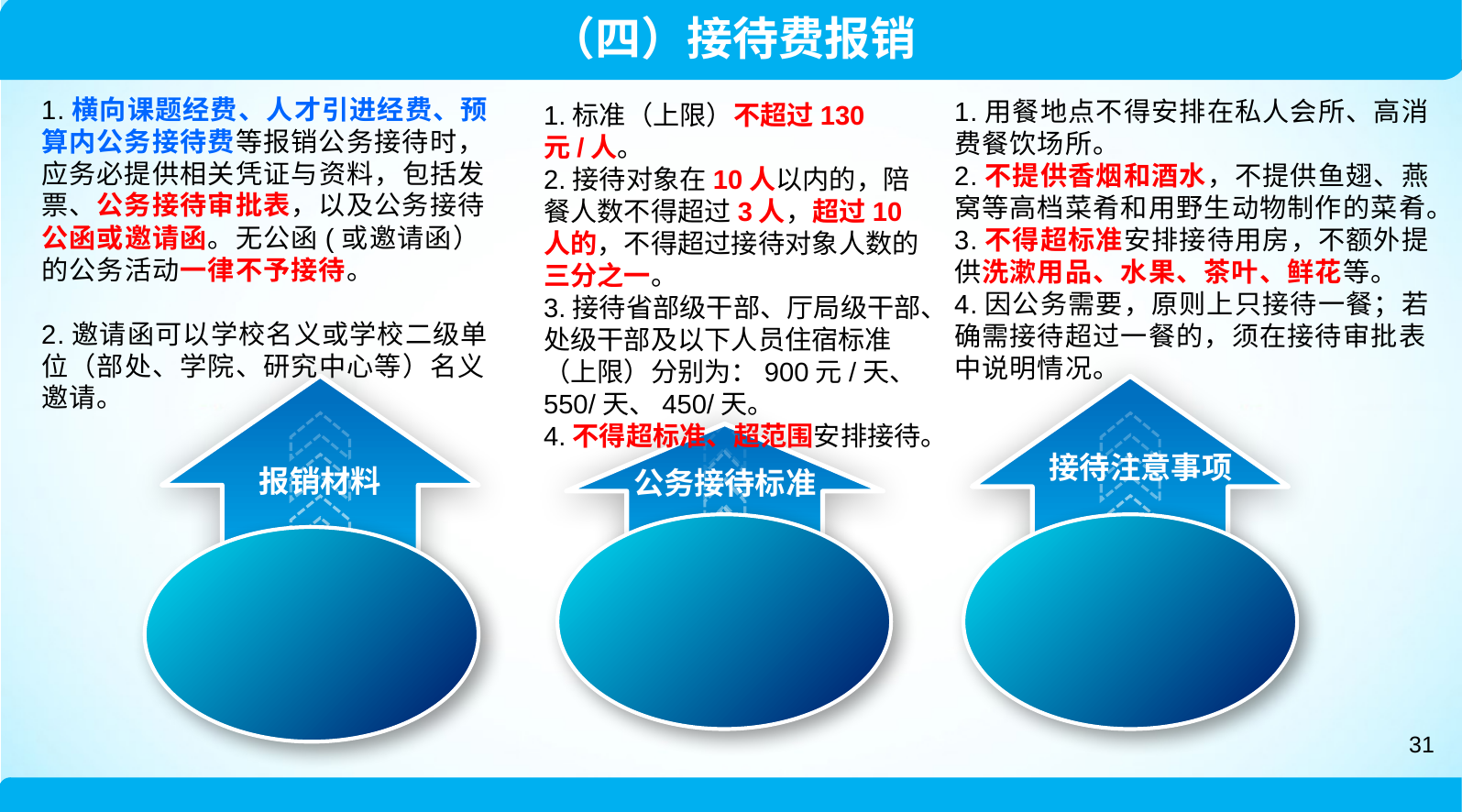

（四）接待费报销

1.横向课题经费、人才引进经费、预算内公务接待费等报销公务接待时，应务必提供相关凭证与资料，包括发票、公务接待审批表，以及公务接待公函或邀请函。无公函(或邀请函）的公务活动一律不予接待。

2.邀请函可以学校名义或学校二级单位（部处、学院、研究中心等）名义邀请。

1.标准（上限）不超过130元/人。
2.接待对象在10人以内的，陪餐人数不得超过3人，超过10人的，不得超过接待对象人数的三分之一。
3.接待省部级干部、厅局级干部、处级干部及以下人员住宿标准（上限）分别为：900元/天、550/天、450/天。
4.不得超标准、超范围安排接待。
1.用餐地点不得安排在私人会所、高消费餐饮场所。
2.不提供香烟和酒水，不提供鱼翅、燕窝等高档菜肴和用野生动物制作的菜肴。
3.不得超标准安排接待用房，不额外提供洗漱用品、水果、茶叶、鲜花等。
4.因公务需要，原则上只接待一餐；若确需接待超过一餐的，须在接待审批表中说明情况。

接待注意事项
报销材料
公务接待标准

31